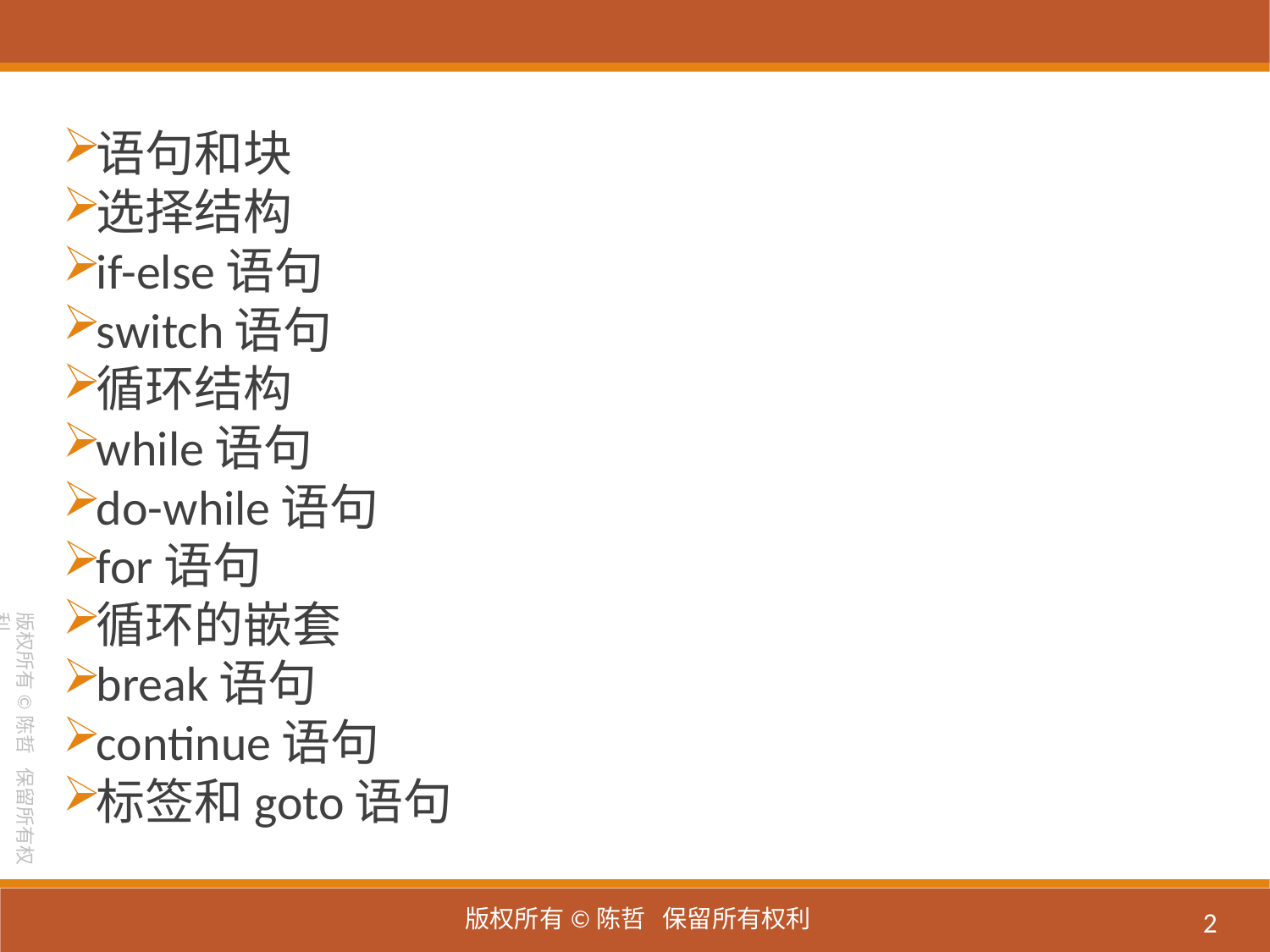

语句和块
选择结构
if-else语句
switch语句
循环结构
while语句
do-while语句
for语句
循环的嵌套
break语句
continue语句
标签和goto语句
2